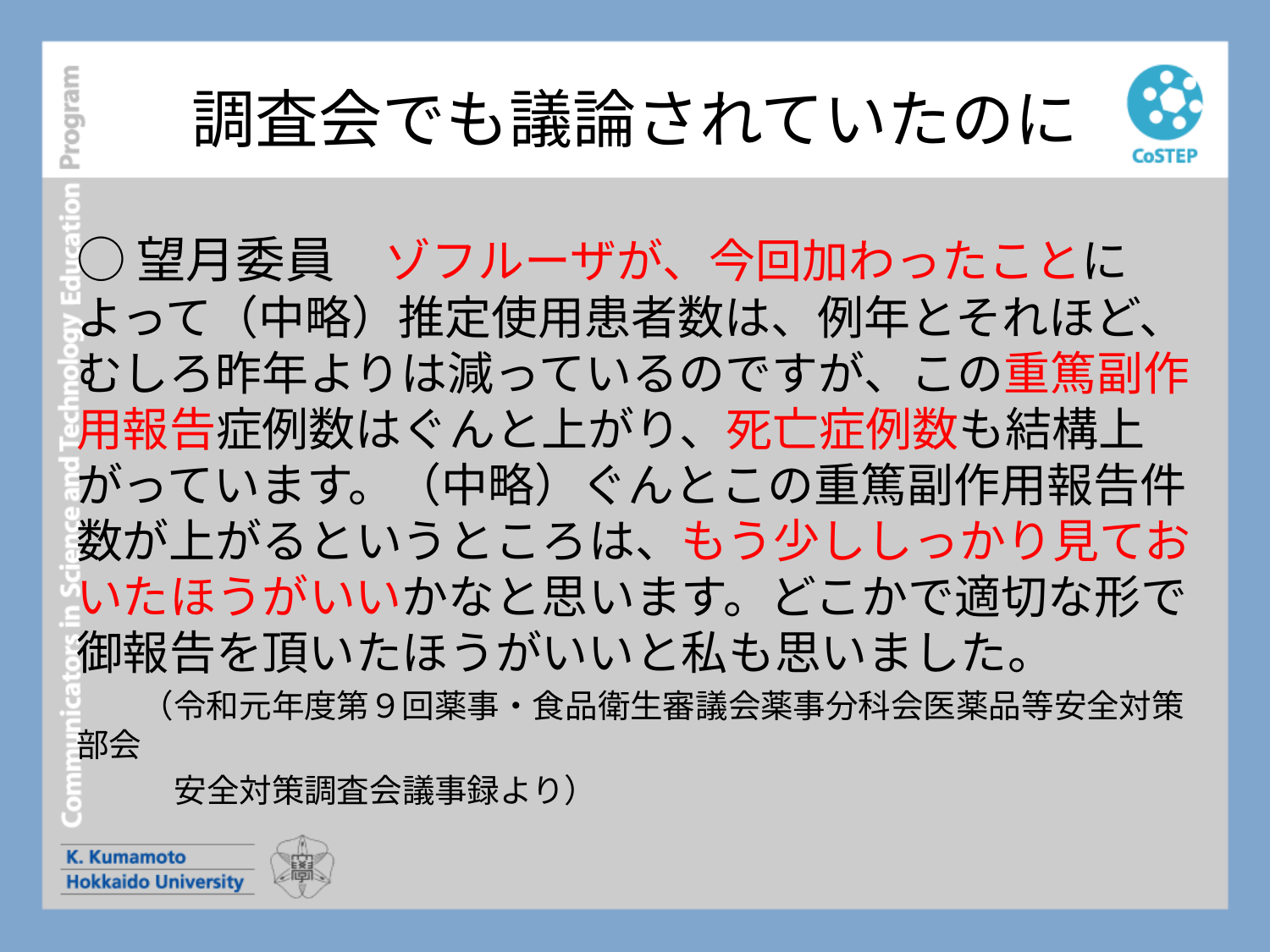

# 調査会でも議論されていたのに
○望月委員　ゾフルーザが、今回加わったことによって（中略）推定使用患者数は、例年とそれほど、むしろ昨年よりは減っているのですが、この重篤副作用報告症例数はぐんと上がり、死亡症例数も結構上がっています。（中略）ぐんとこの重篤副作用報告件数が上がるというところは、もう少ししっかり見ておいたほうがいいかなと思います。どこかで適切な形で御報告を頂いたほうがいいと私も思いました。
　　（令和元年度第９回薬事・食品衛生審議会薬事分科会医薬品等安全対策部会
　　　安全対策調査会議事録より）